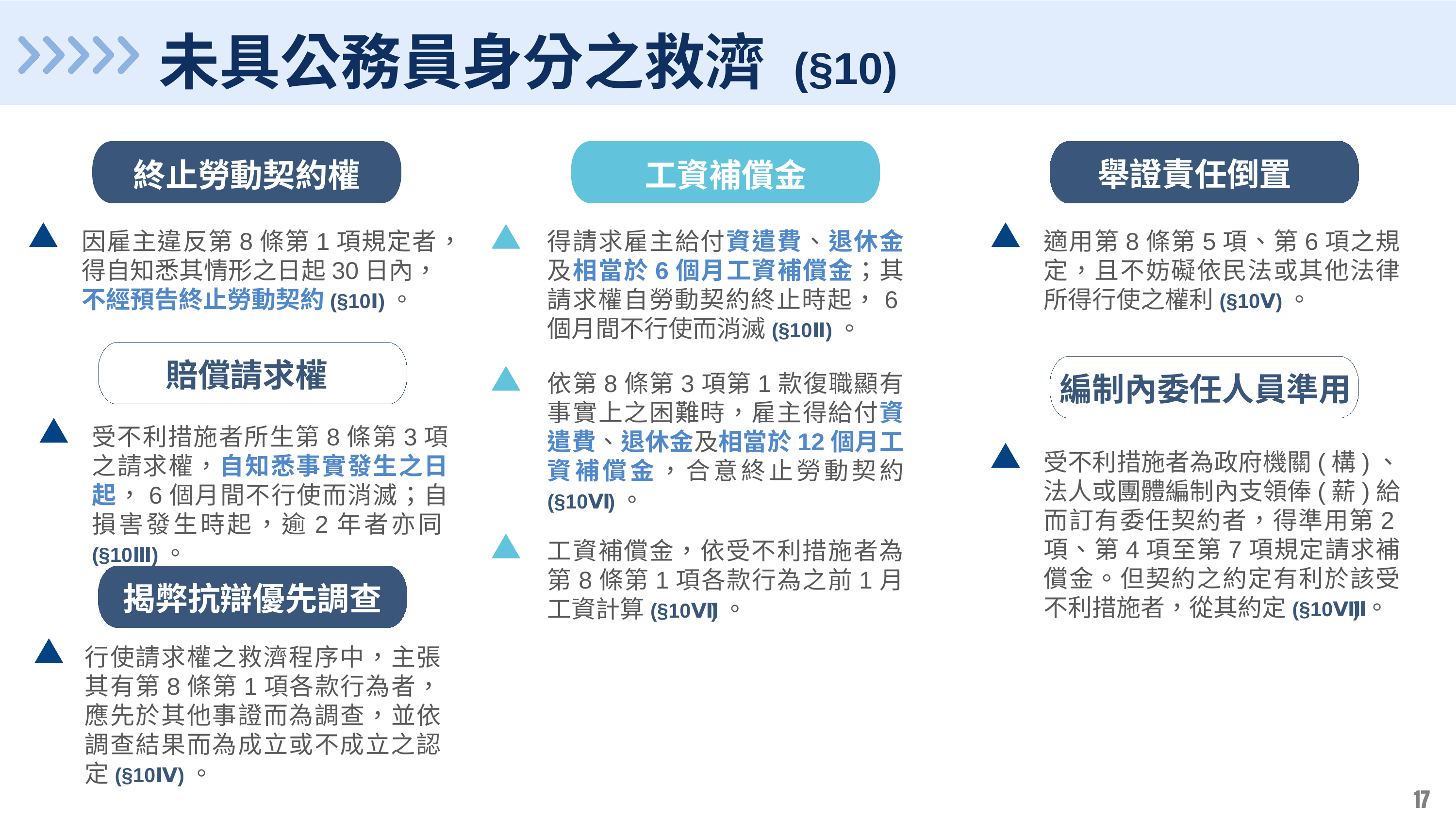

未具公務員身分之救濟 (§10)

終止勞動契約權

因雇主違反第8條第1項規定者，得自知悉其情形之日起30日內，不經預告終止勞動契約(§10Ⅰ)。

工資補償金
得請求雇主給付資遣費、退休金及相當於6個月工資補償金；其請求權自勞動契約終止時起，6個月間不行使而消滅(§10Ⅱ)。

依第8條第3項第1款復職顯有事實上之困難時，雇主得給付資遣費、退休金及相當於12個月工資補償金，合意終止勞動契約 (§10Ⅵ)。

工資補償金，依受不利措施者為第8條第1項各款行為之前1月工資計算(§10Ⅶ)。

舉證責任倒置

適用第8條第5項、第6項之規定，且不妨礙依民法或其他法律所得行使之權利(§10Ⅴ)。

賠償請求權

受不利措施者所生第8條第3項之請求權，自知悉事實發生之日起，6個月間不行使而消滅；自損害發生時起，逾2年者亦同(§10Ⅲ)。

編制內委任人員準用

受不利措施者為政府機關(構)、法人或團體編制內支領俸(薪)給而訂有委任契約者，得準用第2項、第4項至第7項規定請求補償金。但契約之約定有利於該受不利措施者，從其約定(§10Ⅷ)。

揭弊抗辯優先調查

行使請求權之救濟程序中，主張其有第8條第1項各款行為者，應先於其他事證而為調查，並依調查結果而為成立或不成立之認定(§10Ⅳ)。
17